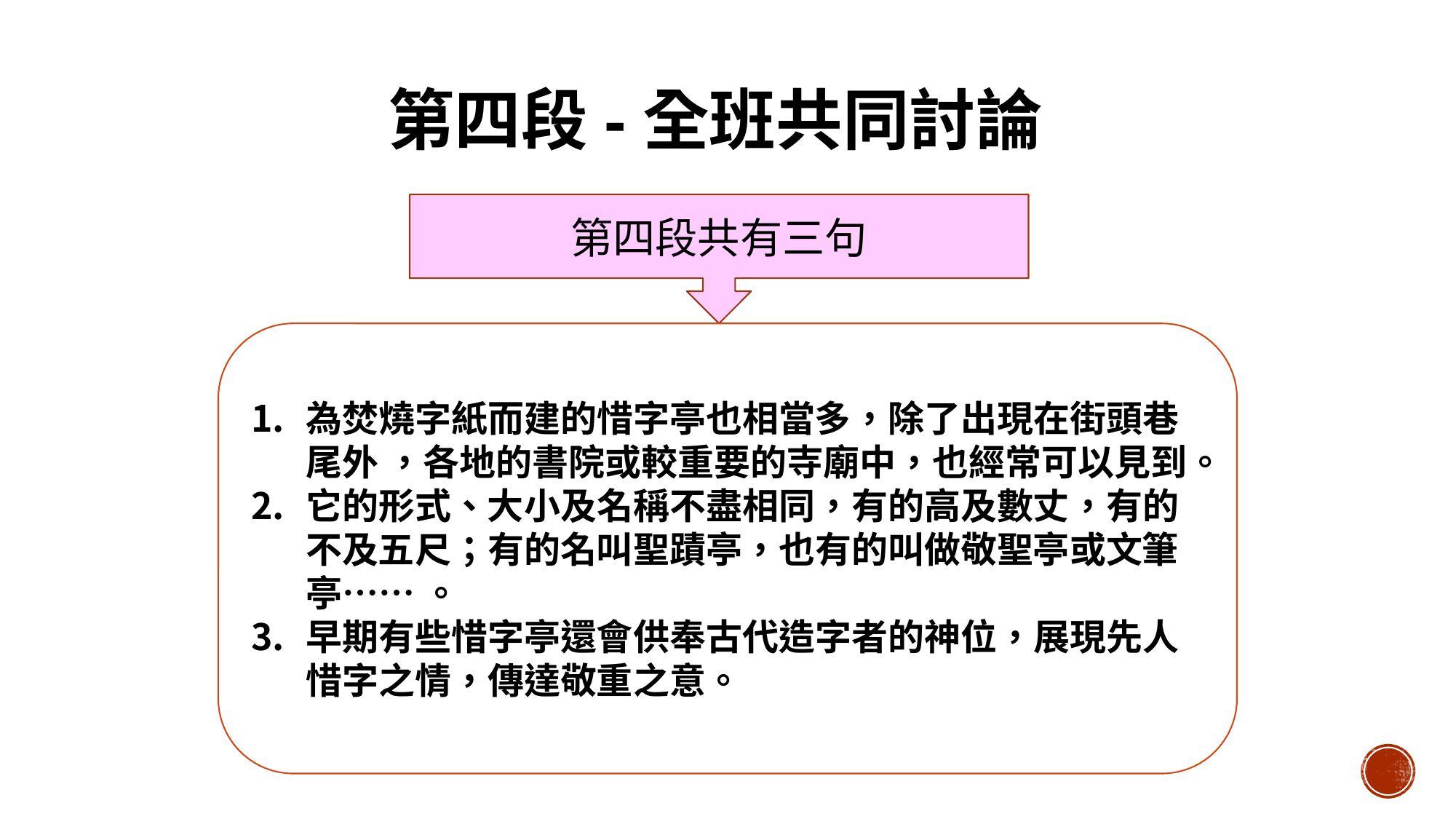

第四段-全班共同討論
第四段共有三句
為焚燒字紙而建的惜字亭也相當多，除了出現在街頭巷尾外 ，各地的書院或較重要的寺廟中，也經常可以見到。
它的形式、大小及名稱不盡相同，有的高及數丈，有的不及五尺；有的名叫聖蹟亭，也有的叫做敬聖亭或文筆亭…… 。
早期有些惜字亭還會供奉古代造字者的神位，展現先人惜字之情，傳達敬重之意。